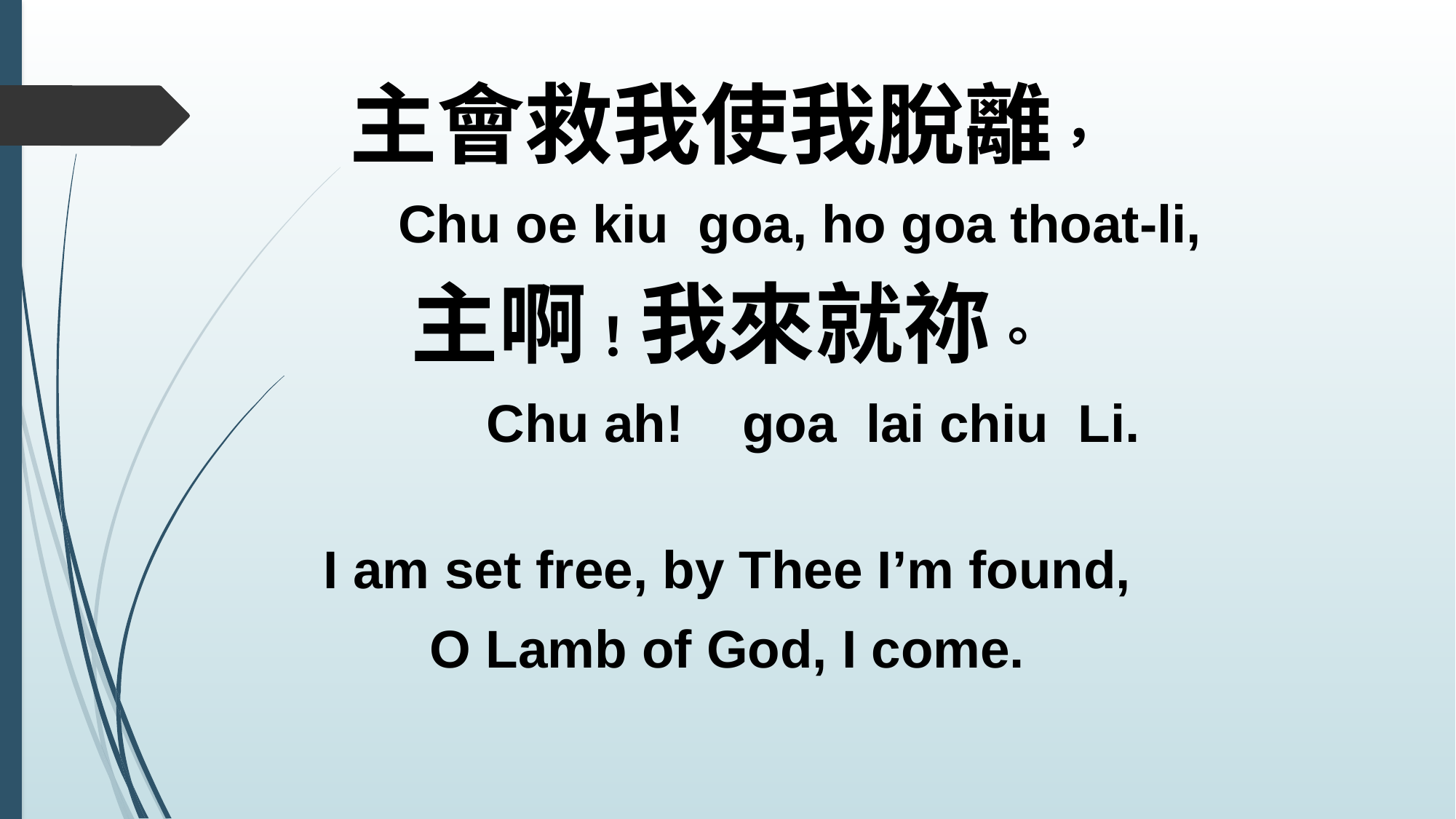

主會救我使我脫離，
             Chu oe kiu  goa, ho goa thoat-li,
主啊！我來就祢。
                   Chu ah!    goa  lai chiu  Li.

I am set free, by Thee I’m found,
O Lamb of God, I come.